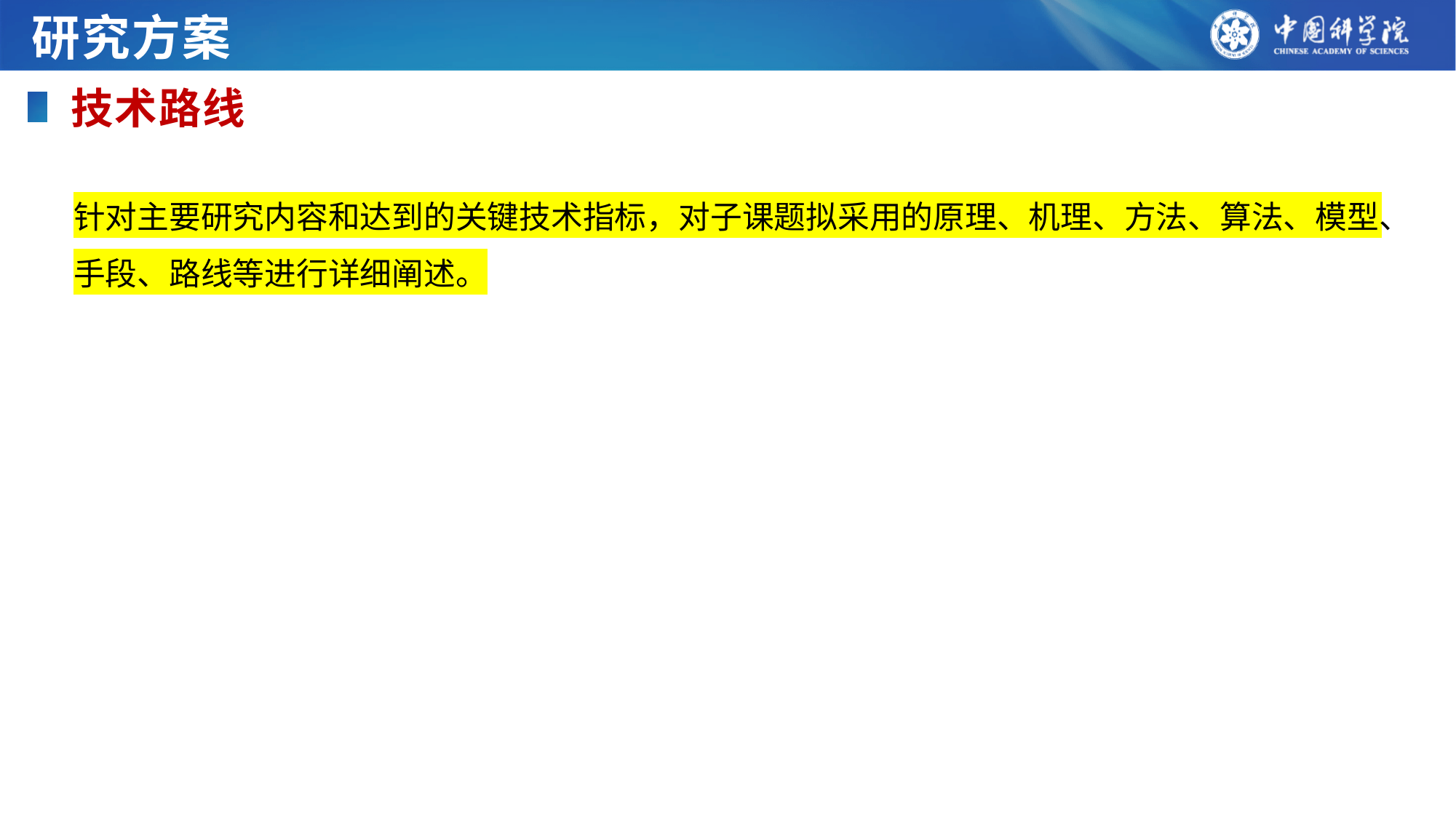

研究方案

技术路线
针对主要研究内容和达到的关键技术指标，对子课题拟采用的原理、机理、方法、算法、模型、手段、路线等进行详细阐述。